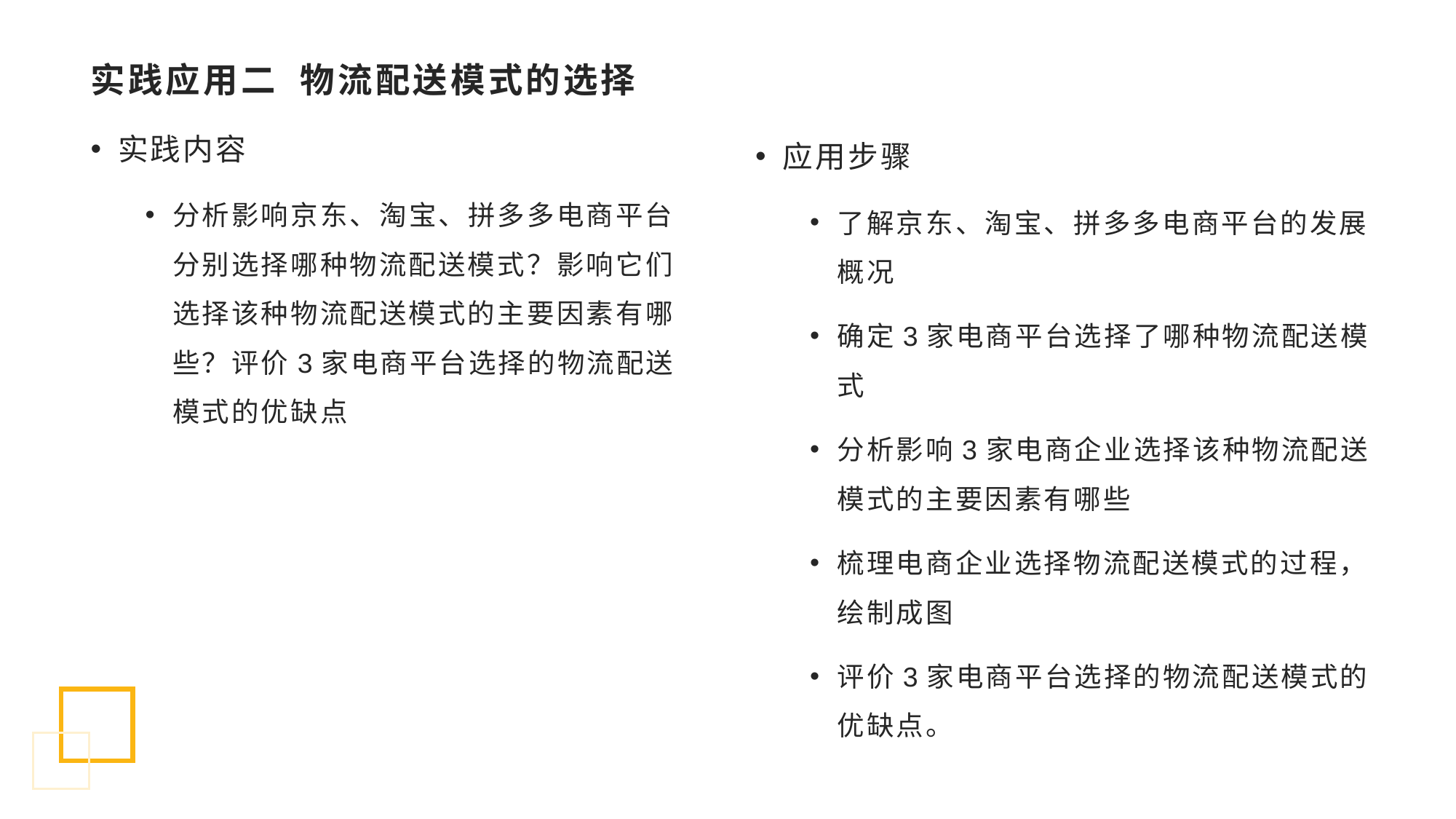

# 实践应用二  物流配送模式的选择
应用步骤
了解京东、淘宝、拼多多电商平台的发展概况
确定3家电商平台选择了哪种物流配送模式
分析影响3家电商企业选择该种物流配送模式的主要因素有哪些
梳理电商企业选择物流配送模式的过程，绘制成图
评价3家电商平台选择的物流配送模式的优缺点。
实践内容
分析影响京东、淘宝、拼多多电商平台分别选择哪种物流配送模式？影响它们选择该种物流配送模式的主要因素有哪些？评价3家电商平台选择的物流配送模式的优缺点